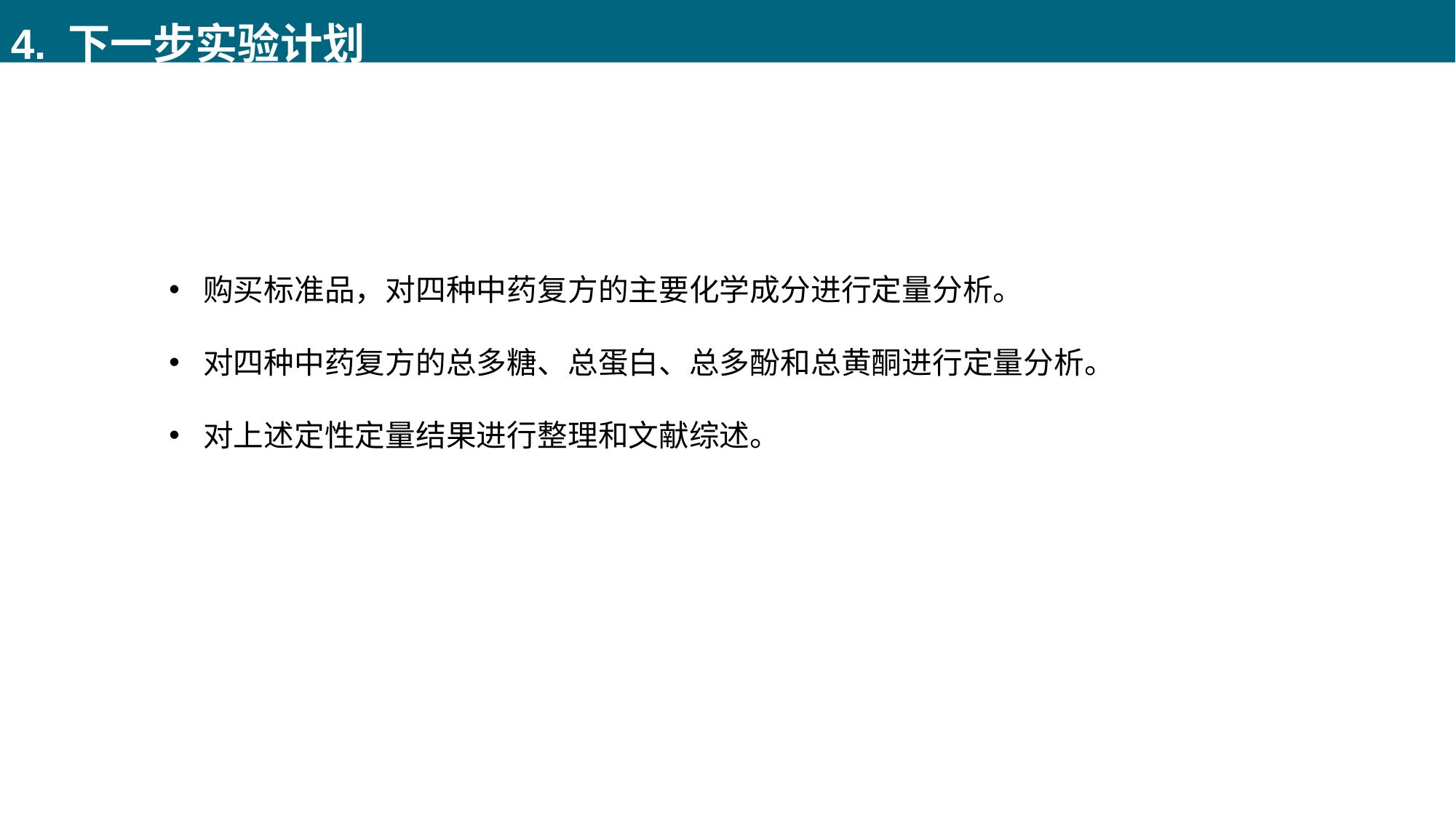

4. 下一步实验计划

购买标准品，对四种中药复方的主要化学成分进行定量分析。

对四种中药复方的总多糖、总蛋白、总多酚和总黄酮进行定量分析。

对上述定性定量结果进行整理和文献综述。